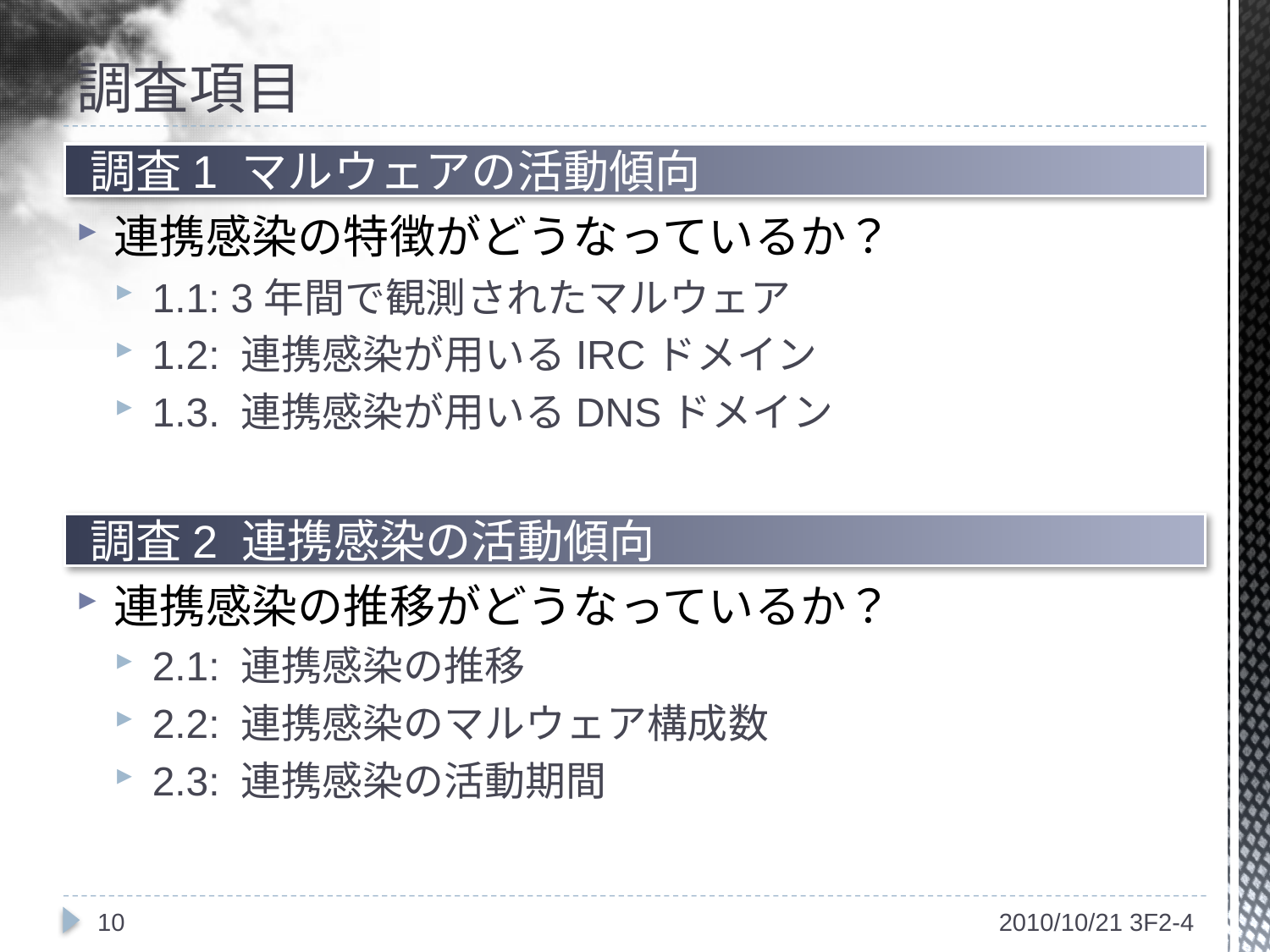

# 調査項目

連携感染の特徴がどうなっているか？
1.1: 3年間で観測されたマルウェア
1.2: 連携感染が用いるIRCドメイン
1.3. 連携感染が用いるDNSドメイン

連携感染の推移がどうなっているか？
2.1: 連携感染の推移
2.2: 連携感染のマルウェア構成数
2.3: 連携感染の活動期間

調査1 マルウェアの活動傾向
調査2 連携感染の活動傾向
10
2010/10/21 3F2-4